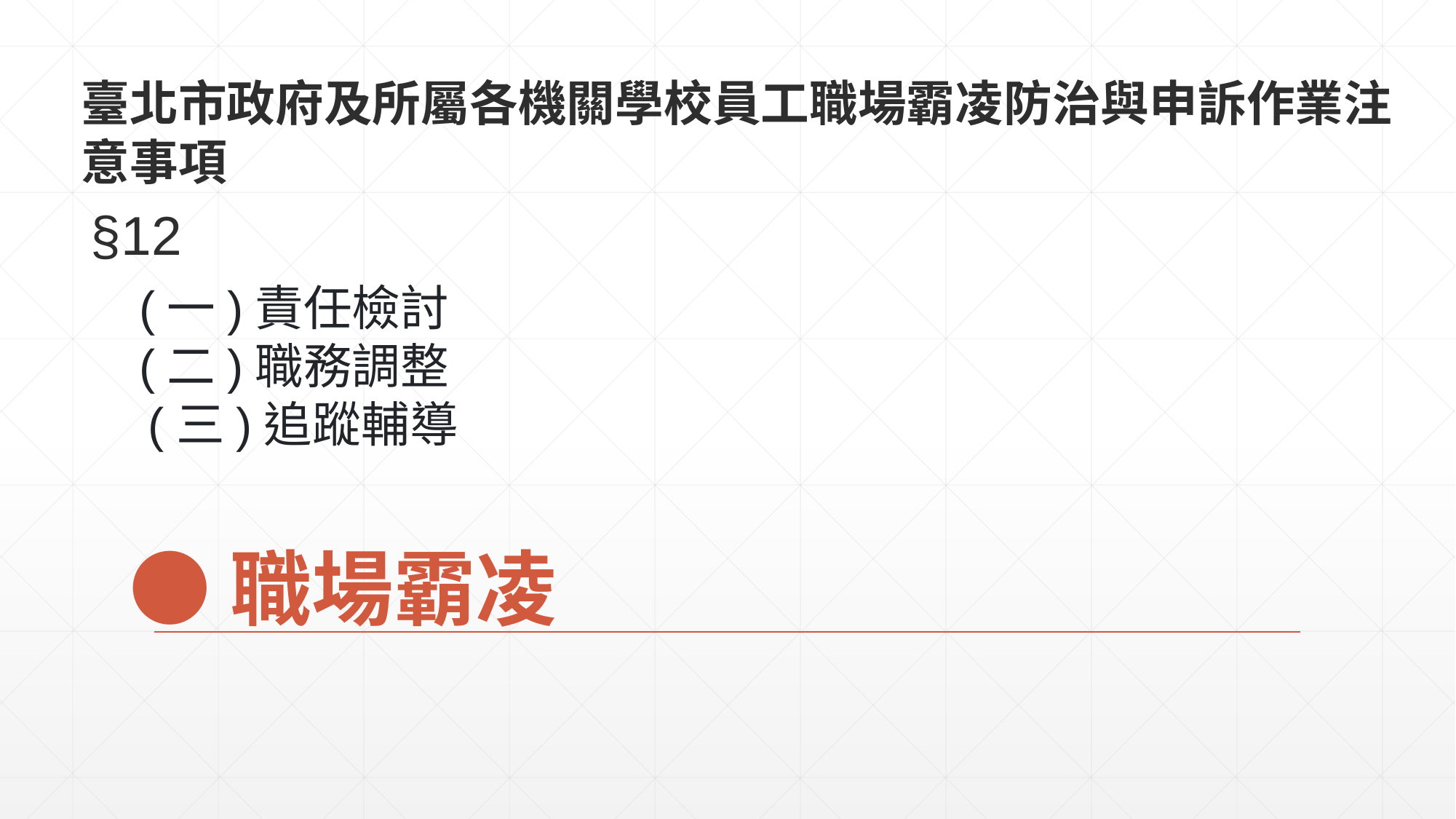

# 臺北市政府及所屬各機關學校員工職場霸凌防治與申訴作業注意事項
§12
 (一)責任檢討
 (二)職務調整
 (三)追蹤輔導
●職場霸凌